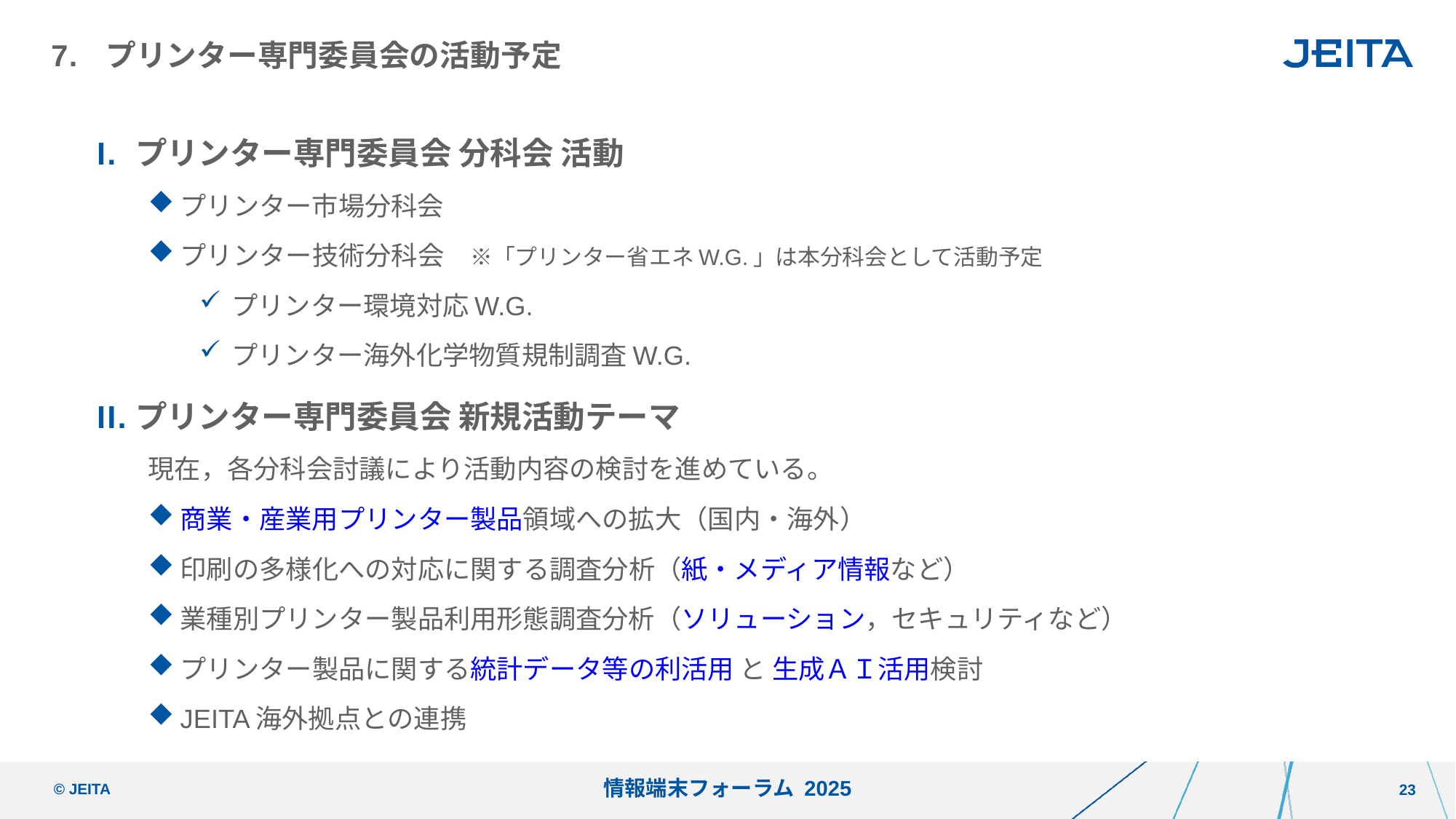

# プリンター専門委員会の活動予定
プリンター専門委員会 分科会 活動
プリンター市場分科会
プリンター技術分科会　※「プリンター省エネW.G.」は本分科会として活動予定
プリンター環境対応W.G.
プリンター海外化学物質規制調査W.G.
プリンター専門委員会 新規活動テーマ
現在，各分科会討議により活動内容の検討を進めている。
商業・産業用プリンター製品領域への拡大（国内・海外）
印刷の多様化への対応に関する調査分析（紙・メディア情報など）
業種別プリンター製品利用形態調査分析（ソリューション，セキュリティなど）
プリンター製品に関する統計データ等の利活用 と 生成ＡＩ活用検討
JEITA海外拠点との連携
情報端末フォーラム 2025
© JEITA